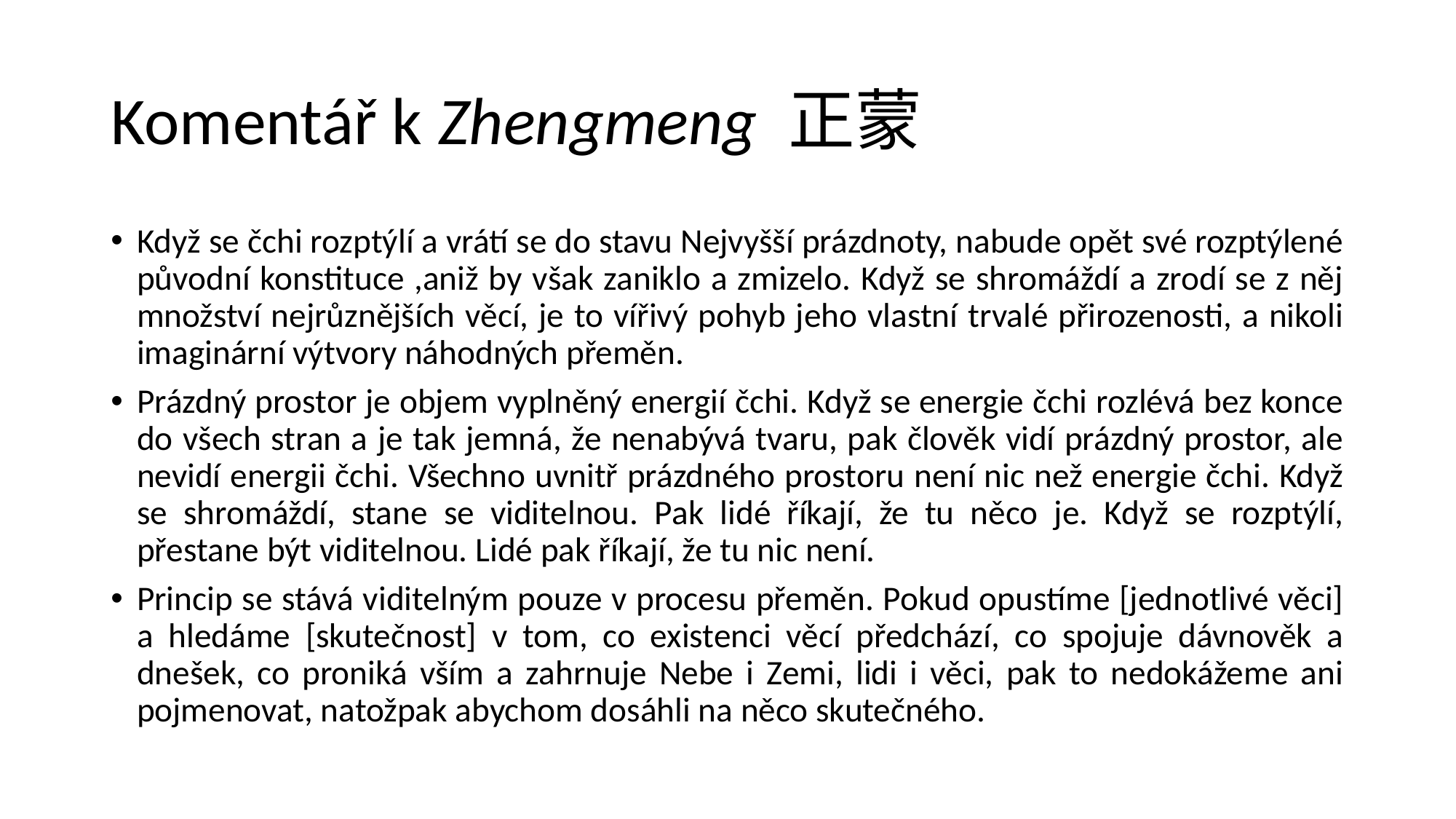

# Komentář k Zhengmeng 正蒙
Když se čchi rozptýlí a vrátí se do stavu Nejvyšší prázdnoty, nabude opět své rozptýlené původní konstituce ,aniž by však zaniklo a zmizelo. Když se shromáždí a zrodí se z něj množství nejrůznějších věcí, je to vířivý pohyb jeho vlastní trvalé přirozenosti, a nikoli imaginární výtvory náhodných přeměn.
Prázdný prostor je objem vyplněný energií čchi. Když se energie čchi rozlévá bez konce do všech stran a je tak jemná, že nenabývá tvaru, pak člověk vidí prázdný prostor, ale nevidí energii čchi. Všechno uvnitř prázdného prostoru není nic než energie čchi. Když se shromáždí, stane se viditelnou. Pak lidé říkají, že tu něco je. Když se rozptýlí, přestane být viditelnou. Lidé pak říkají, že tu nic není.
Princip se stává viditelným pouze v procesu přeměn. Pokud opustíme [jednotlivé věci] a hledáme [skutečnost] v tom, co existenci věcí předchází, co spojuje dávnověk a dnešek, co proniká vším a zahrnuje Nebe i Zemi, lidi i věci, pak to nedokážeme ani pojmenovat, natožpak abychom dosáhli na něco skutečného.